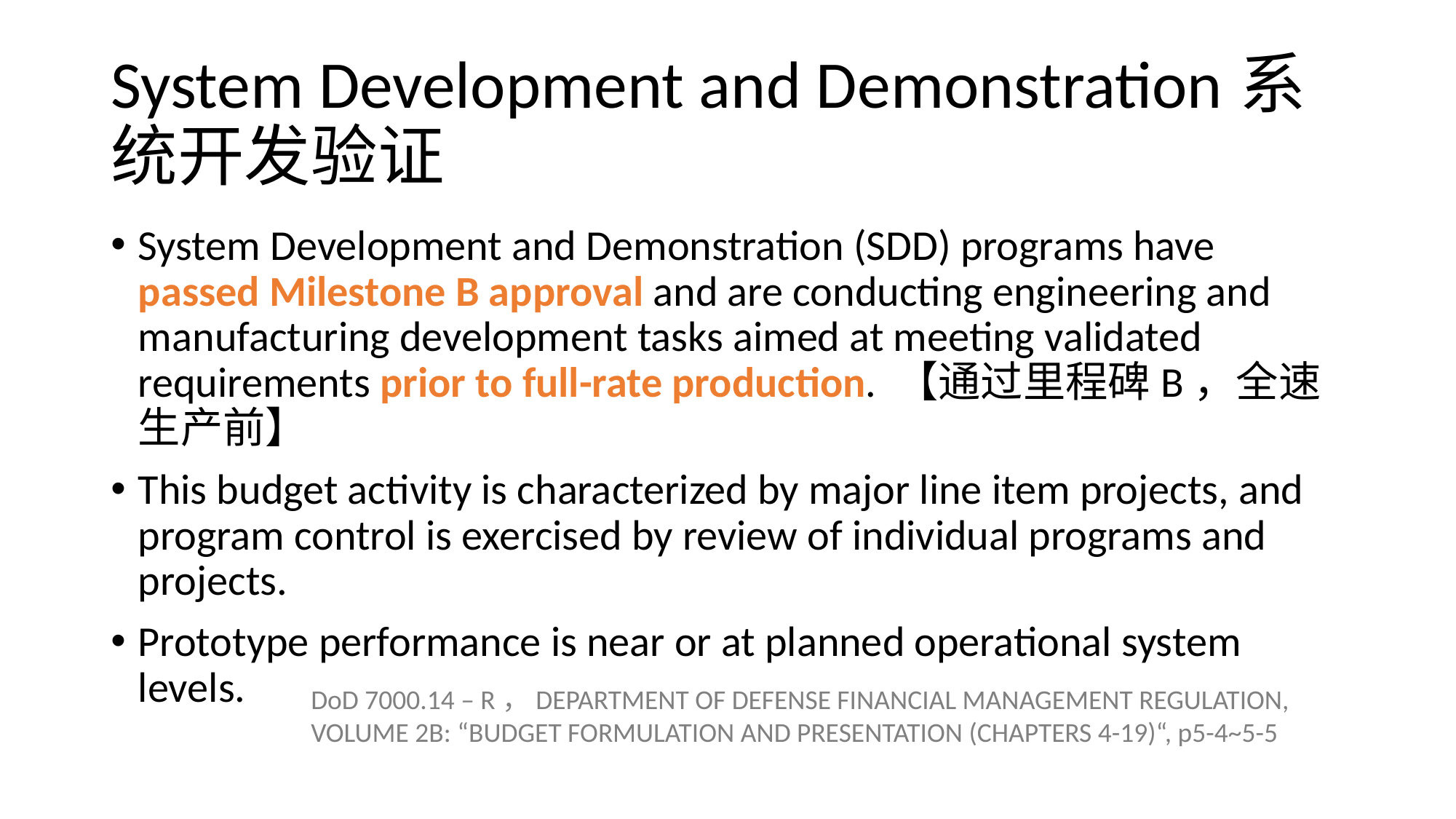

# System Development and Demonstration系统开发验证
System Development and Demonstration (SDD) programs have passed Milestone B approval and are conducting engineering and manufacturing development tasks aimed at meeting validated requirements prior to full-rate production. 【通过里程碑B，全速生产前】
This budget activity is characterized by major line item projects, and program control is exercised by review of individual programs and projects.
Prototype performance is near or at planned operational system levels.
DoD 7000.14 – R，DEPARTMENT OF DEFENSE FINANCIAL MANAGEMENT REGULATION, VOLUME 2B: “BUDGET FORMULATION AND PRESENTATION (CHAPTERS 4-19)“, p5-4~5-5